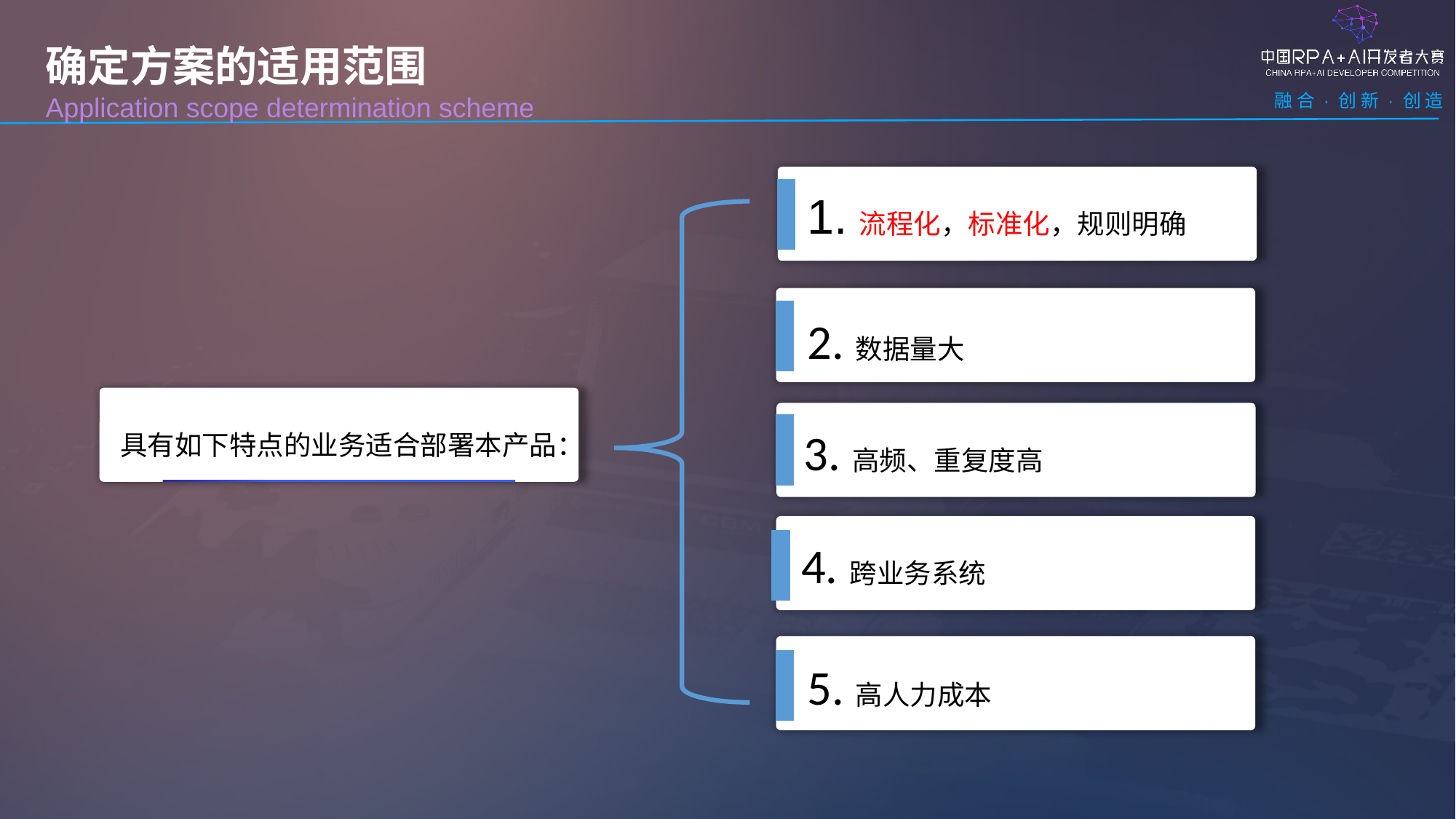

确定方案的适用范围
Application scope determination scheme

1.流程化，标准化，规则明确

2.数据量大

具有如下特点的业务适合部署本产品：

3.高频、重复度高

4.跨业务系统

5.高人力成本